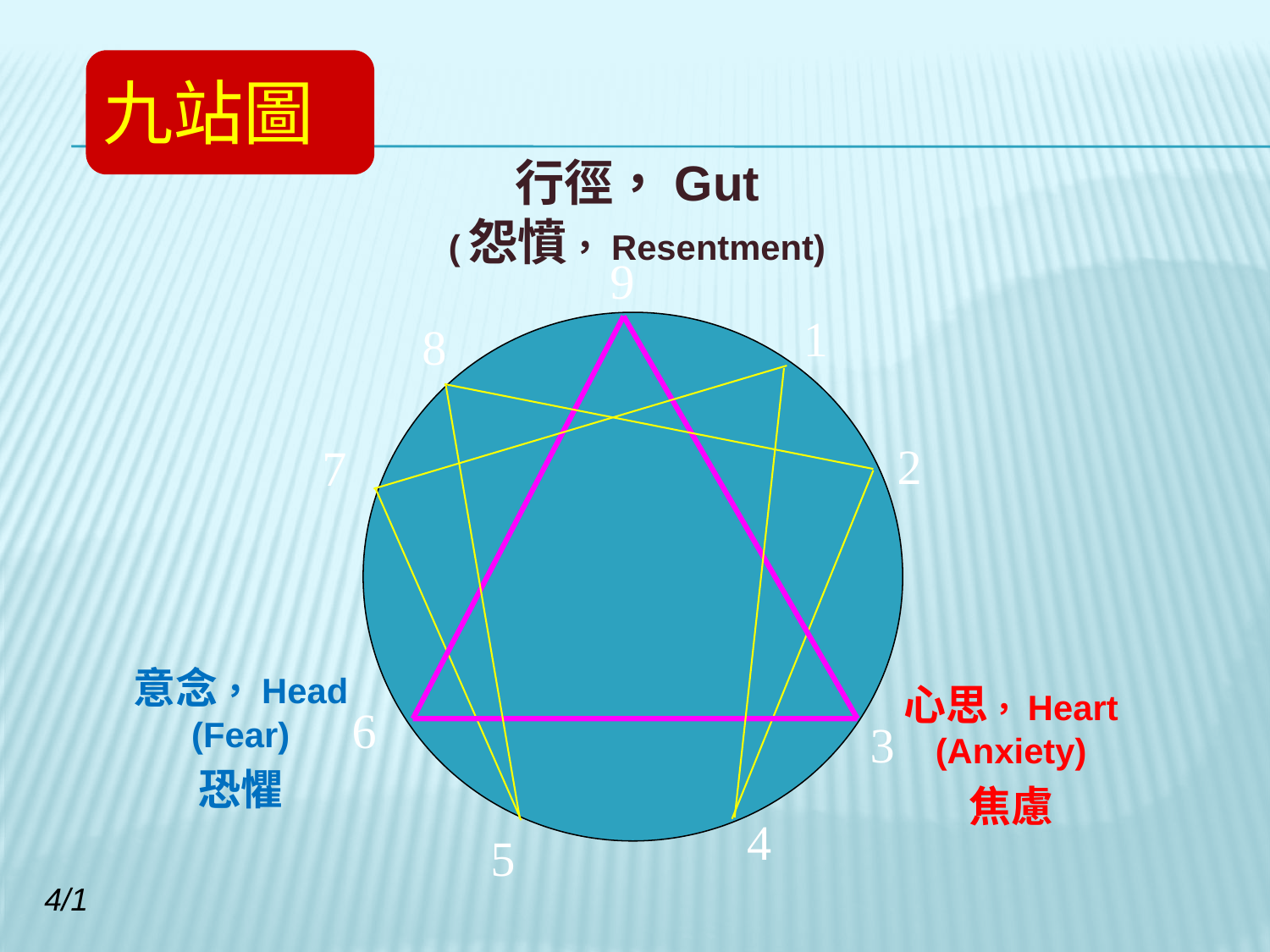

九站圖

行徑，Gut
(怨憤，Resentment)
9
1
8

2
7

意念，Head
(Fear)
恐懼

心思，Heart
(Anxiety)
焦慮
6
3
4
5
4/1